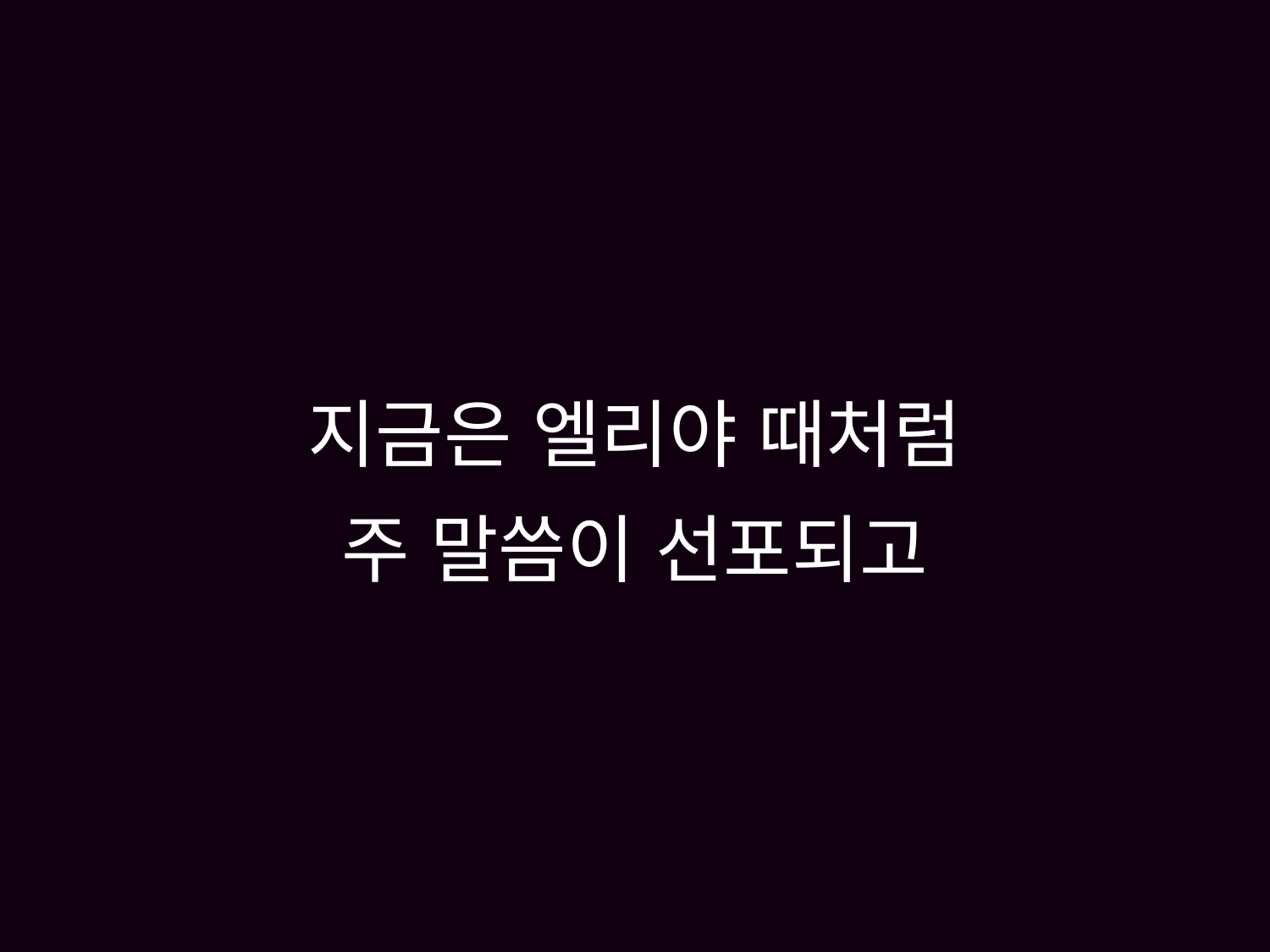

# 지금은 엘리야 때처럼 주 말씀이 선포되고